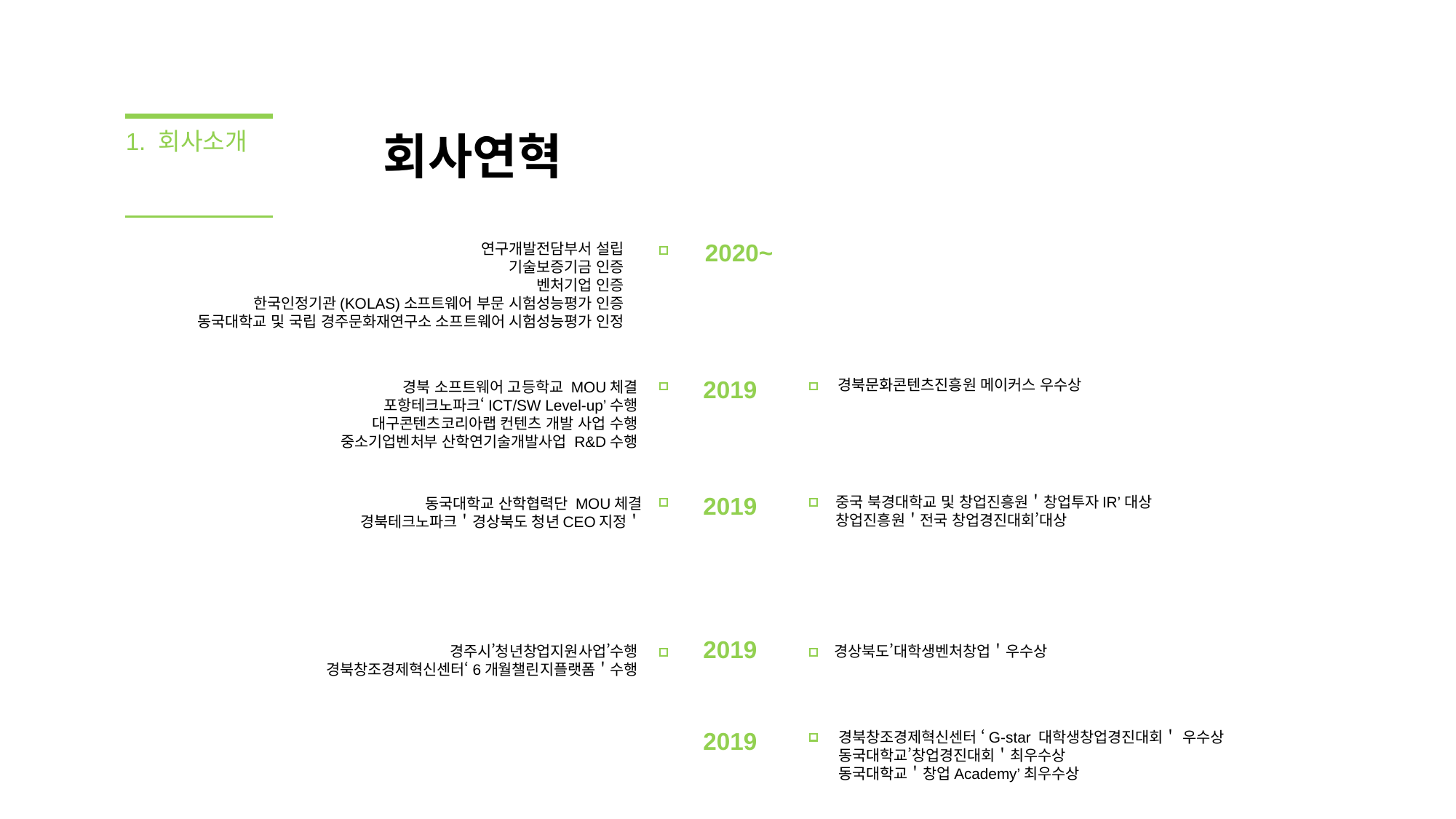

1. 회사소개
회사연혁
2020~
연구개발전담부서 설립
기술보증기금 인증
벤처기업 인증
한국인정기관(KOLAS)소프트웨어 부문 시험성능평가 인증
동국대학교 및 국립 경주문화재연구소 소프트웨어 시험성능평가 인정

2019
경북문화콘텐츠진흥원 메이커스 우수상
경북 소프트웨어 고등학교 MOU체결
포항테크노파크‘ICT/SW Level-up’수행
대구콘텐츠코리아랩 컨텐츠 개발 사업 수행
중소기업벤처부 산학연기술개발사업 R&D수행

2019
중국 북경대학교 및 창업진흥원＇창업투자IR’대상
창업진흥원＇전국 창업경진대회’대상
동국대학교 산학협력단 MOU체결
경북테크노파크＇경상북도 청년CEO지정＇

2019
경주시’청년창업지원사업’수행
경북창조경제혁신센터‘6개월챌린지플랫폼＇수행
경상북도’대학생벤처창업＇우수상

2019
경북창조경제혁신센터 ‘G-star 대학생창업경진대회＇ 우수상
동국대학교’창업경진대회＇최우수상
동국대학교＇창업Academy’최우수상